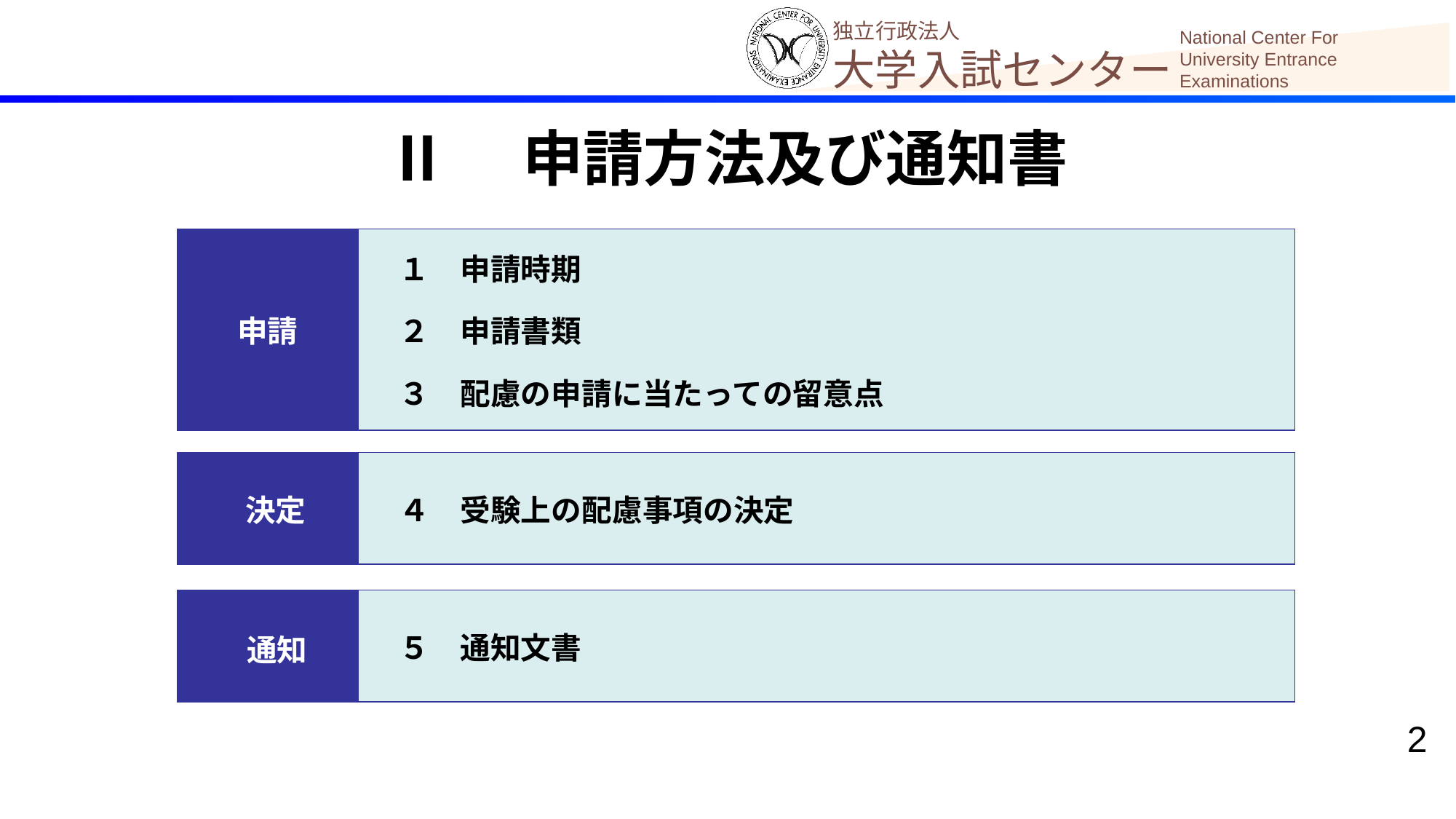

Ⅱ　申請方法及び通知書
| 申請 | １　申請時期 　２　申請書類 　３　配慮の申請に当たっての留意点 |
| --- | --- |
| 決定 | ４　受験上の配慮事項の決定 |
| --- | --- |
| 通知 | ５　通知文書 |
| --- | --- |
2